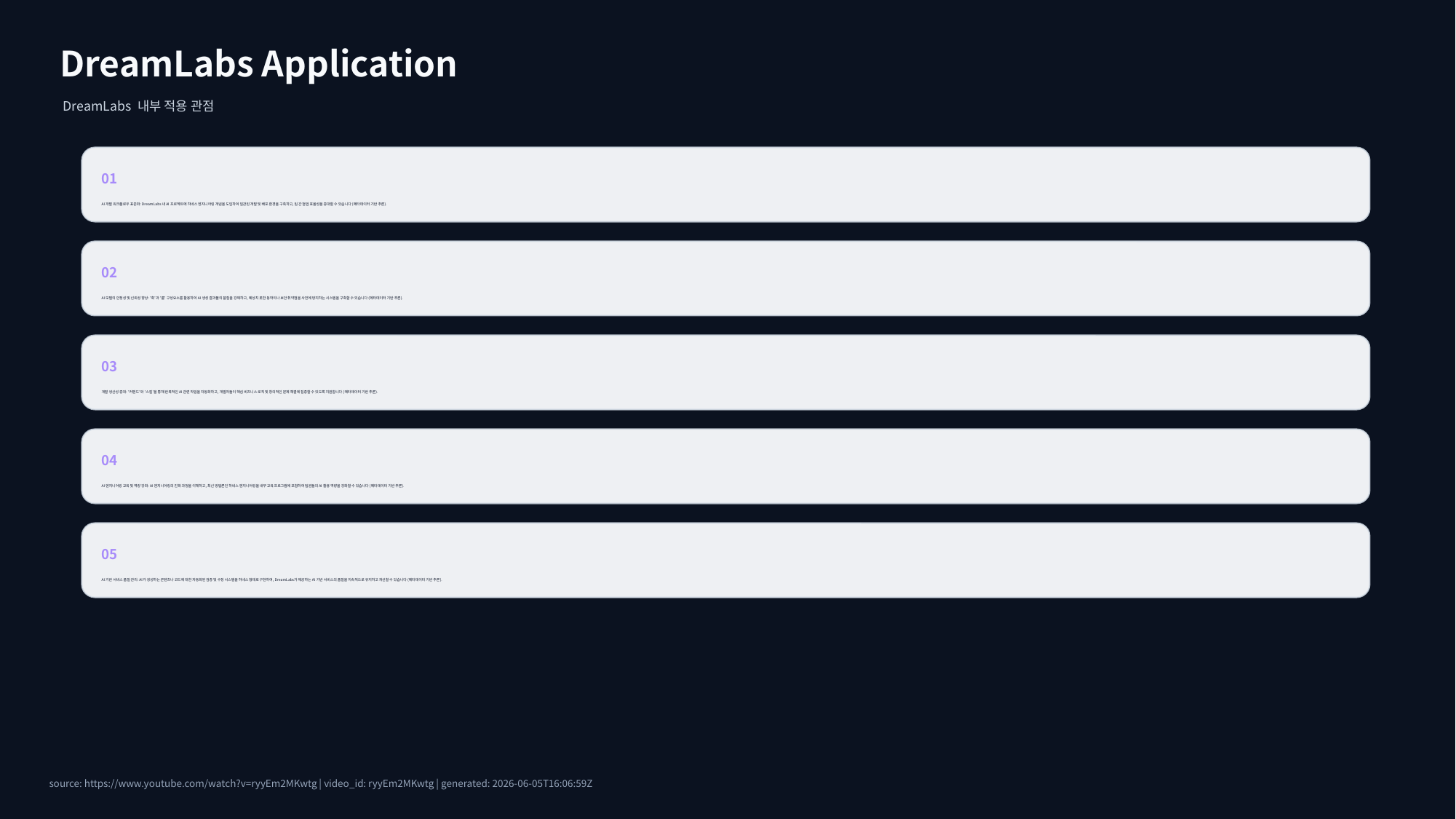

DreamLabs Application
DreamLabs 내부 적용 관점

01
AI 개발 워크플로우 표준화: DreamLabs 내 AI 프로젝트에 하네스 엔지니어링 개념을 도입하여 일관된 개발 및 배포 환경을 구축하고, 팀 간 협업 효율성을 증대할 수 있습니다 (메타데이터 기반 추론).

02
AI 모델의 안정성 및 신뢰성 향상: '훅'과 '룰' 구성요소를 활용하여 AI 생성 결과물의 품질을 강제하고, 예상치 못한 동작이나 보안 취약점을 사전에 방지하는 시스템을 구축할 수 있습니다 (메타데이터 기반 추론).

03
개발 생산성 증대: '커맨드'와 '스킬'을 통해 반복적인 AI 관련 작업을 자동화하고, 개발자들이 핵심 비즈니스 로직 및 창의적인 문제 해결에 집중할 수 있도록 지원합니다 (메타데이터 기반 추론).

04
AI 엔지니어링 교육 및 역량 강화: AI 엔지니어링의 진화 과정을 이해하고, 최신 방법론인 하네스 엔지니어링을 내부 교육 프로그램에 포함하여 팀원들의 AI 활용 역량을 강화할 수 있습니다 (메타데이터 기반 추론).

05
AI 기반 서비스 품질 관리: AI가 생성하는 콘텐츠나 코드에 대한 자동화된 검증 및 수정 시스템을 하네스 형태로 구현하여, DreamLabs가 제공하는 AI 기반 서비스의 품질을 지속적으로 유지하고 개선할 수 있습니다 (메타데이터 기반 추론).
source: https://www.youtube.com/watch?v=ryyEm2MKwtg | video_id: ryyEm2MKwtg | generated: 2026-06-05T16:06:59Z